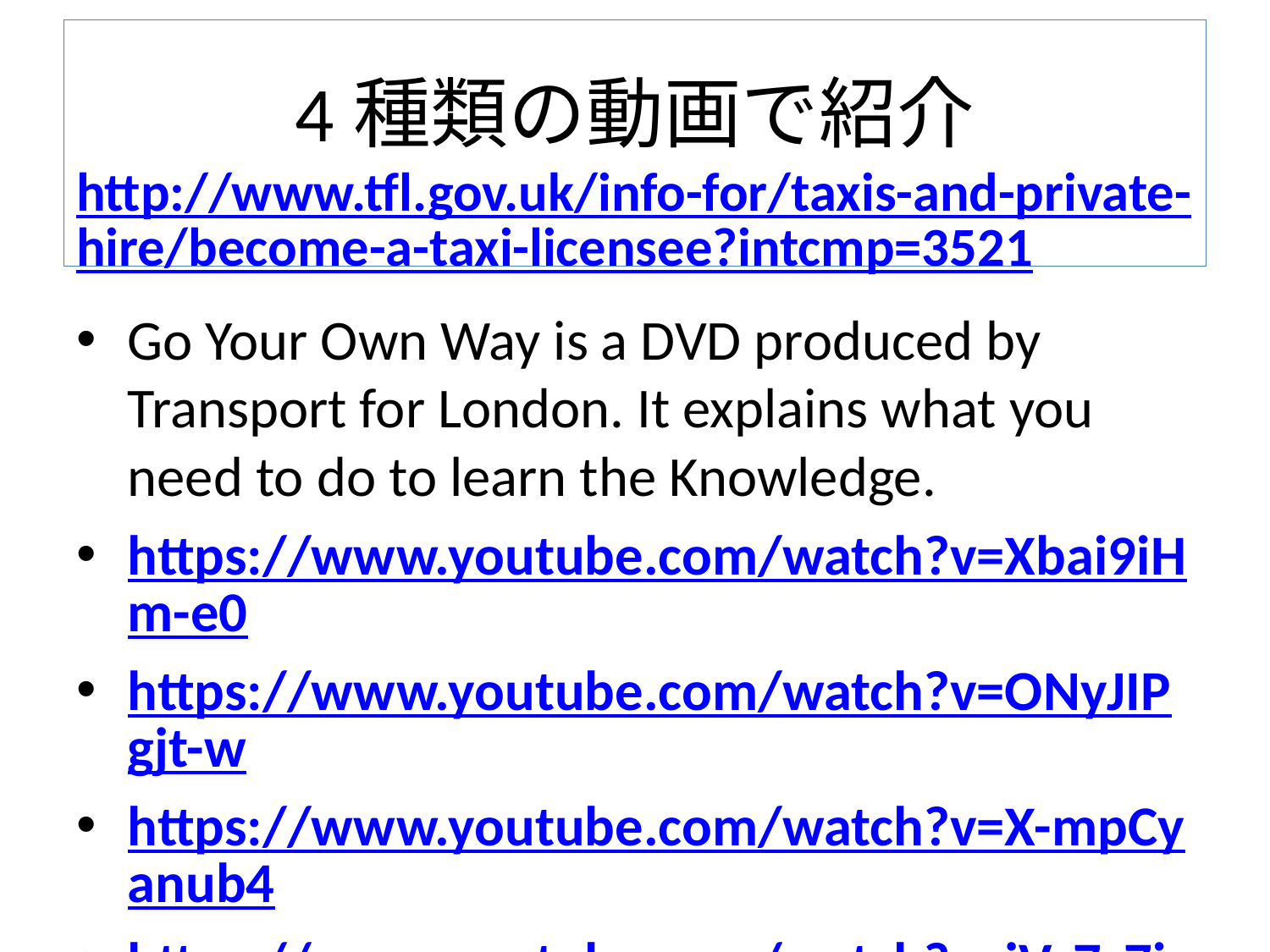

# 4種類の動画で紹介 http://www.tfl.gov.uk/info-for/taxis-and-private-hire/become-a-taxi-licensee?intcmp=3521
Go Your Own Way is a DVD produced by Transport for London. It explains what you need to do to learn the Knowledge.
https://www.youtube.com/watch?v=Xbai9iHm-e0
https://www.youtube.com/watch?v=ONyJIPgjt-w
https://www.youtube.com/watch?v=X-mpCyanub4
https://www.youtube.com/watch?v=jVs7z7iQwoc